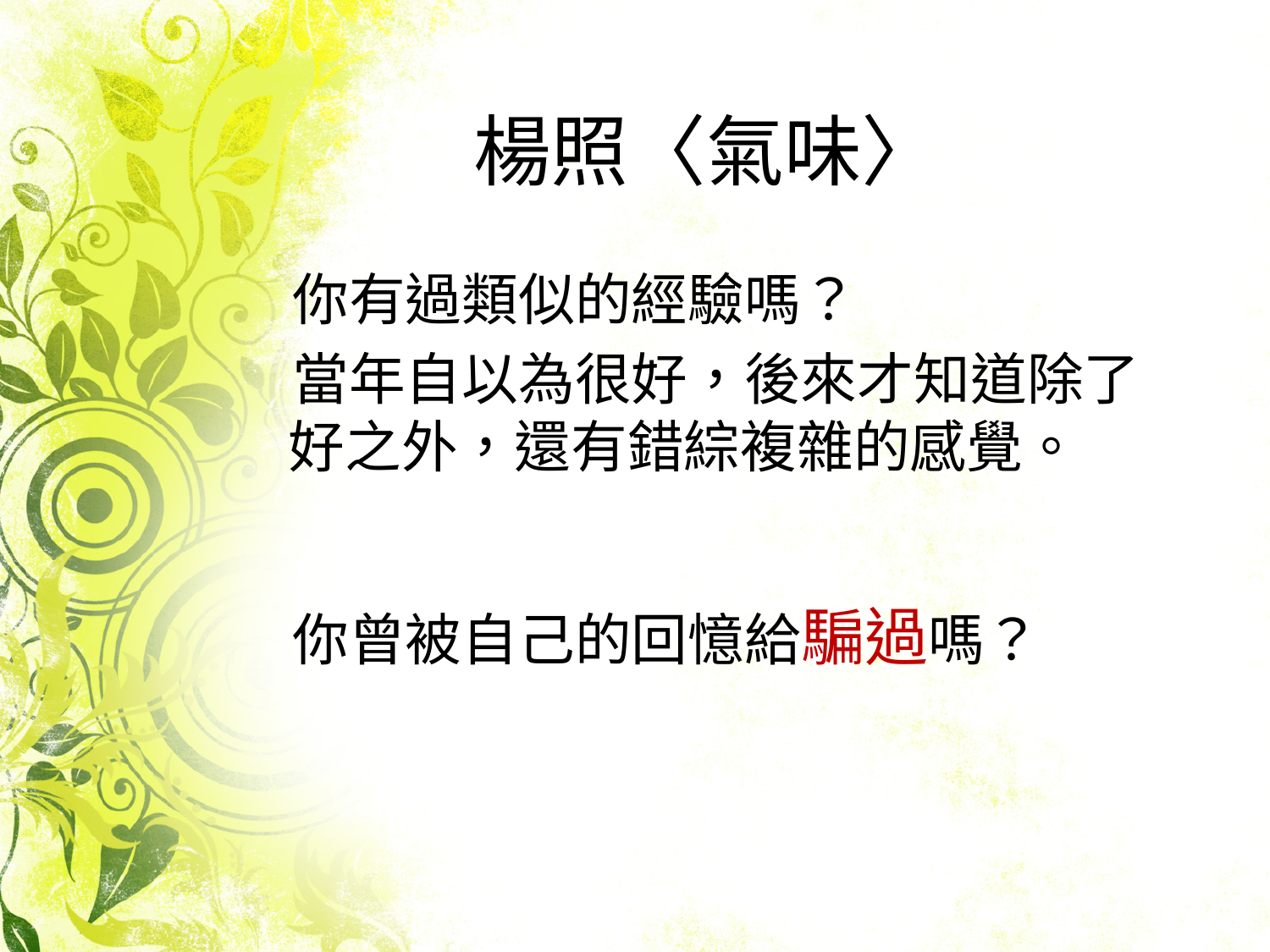

# 楊照〈氣味〉
   你有過類似的經驗嗎？
   當年自以為很好，後來才知道除了好之外，還有錯綜複雜的感覺。
   你曾被自己的回憶給騙過嗎？